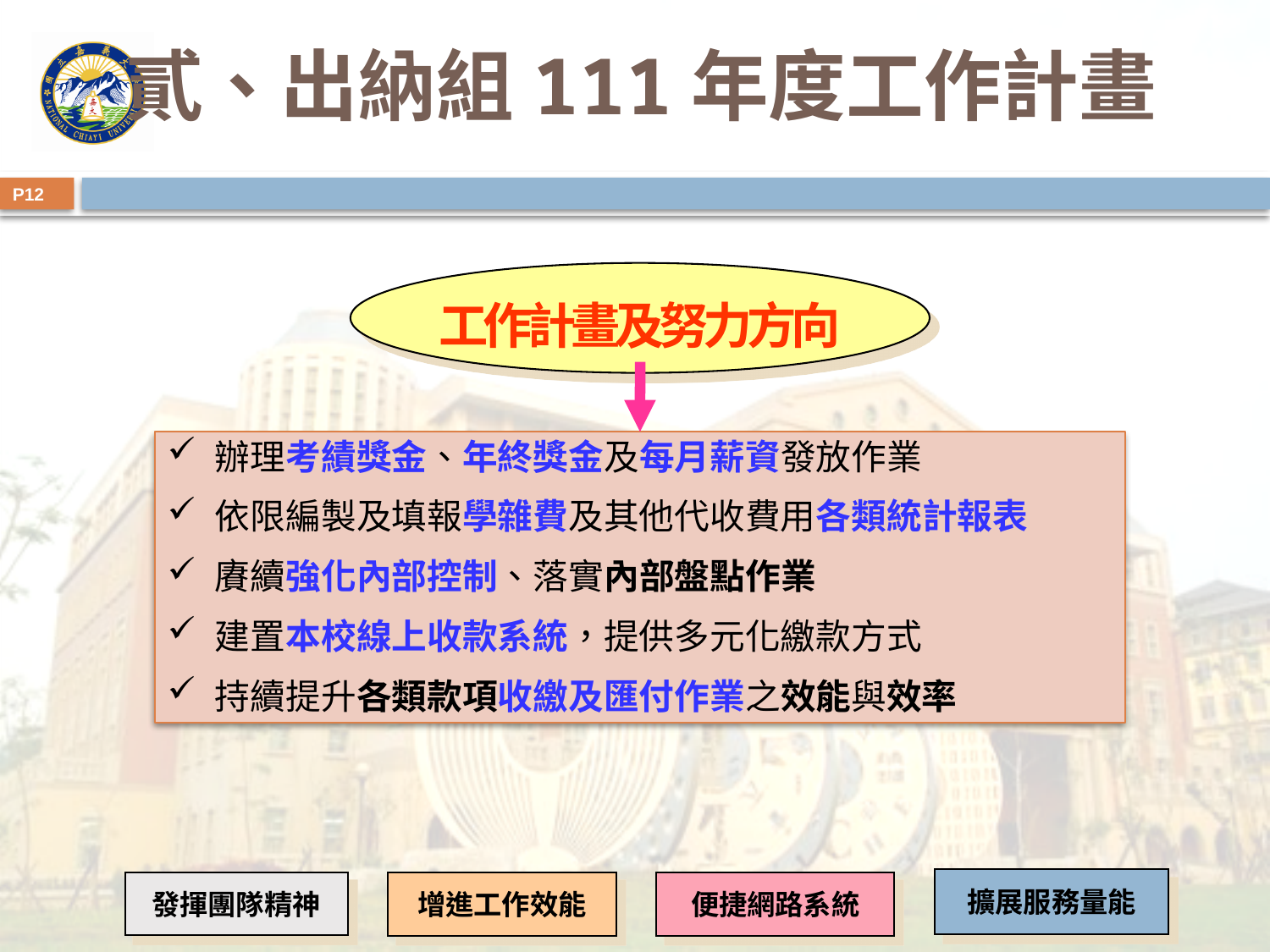

# 貳、出納組111年度工作計畫
P12
工作計畫及努力方向

辦理考績獎金、年終獎金及每月薪資發放作業
依限編製及填報學雜費及其他代收費用各類統計報表
賡續強化內部控制、落實內部盤點作業
建置本校線上收款系統，提供多元化繳款方式
持續提升各類款項收繳及匯付作業之效能與效率
擴展服務量能
發揮團隊精神
增進工作效能
便捷網路系統